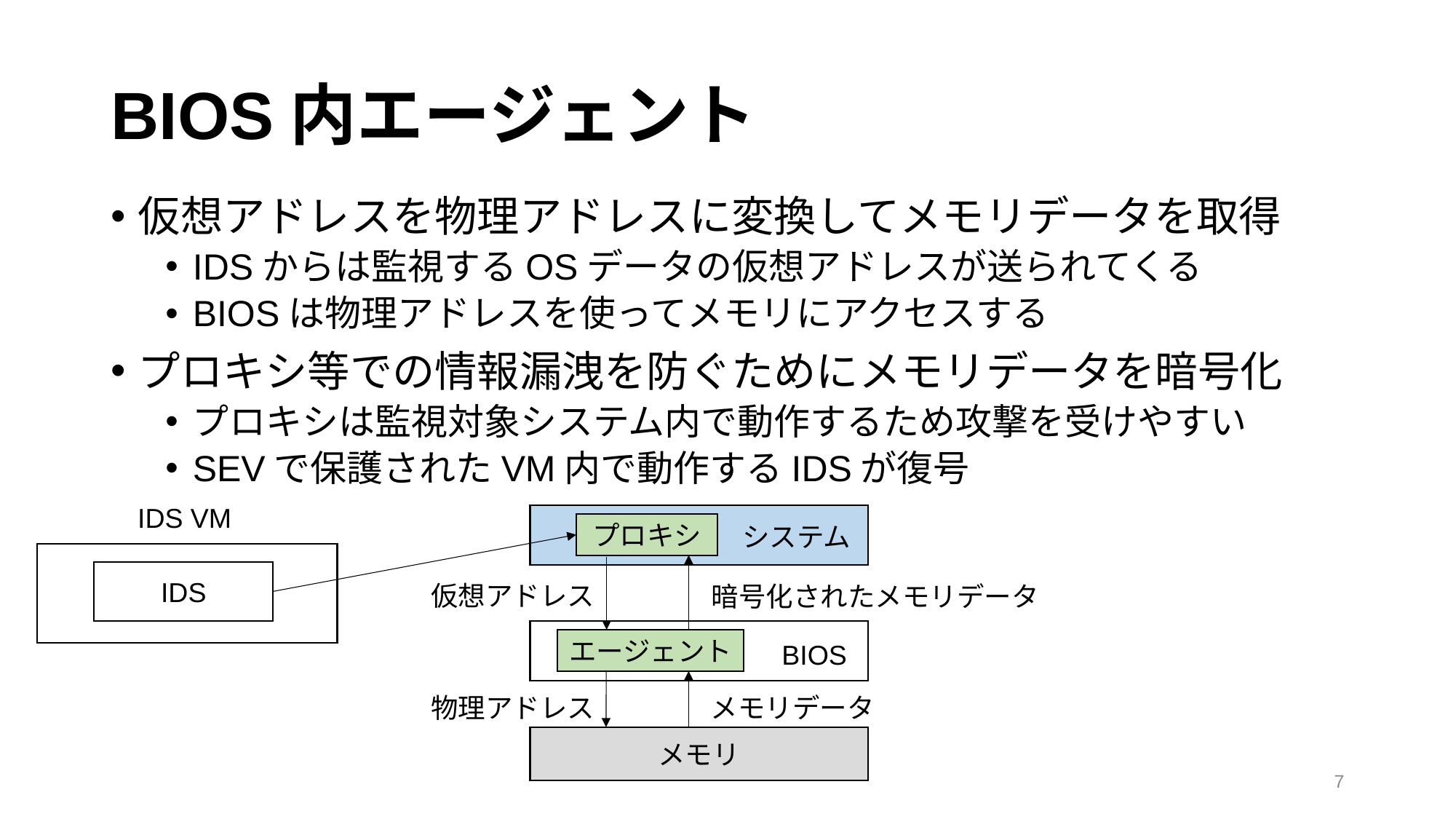

# BIOS内エージェント
仮想アドレスを物理アドレスに変換してメモリデータを取得
IDSからは監視するOSデータの仮想アドレスが送られてくる
BIOSは物理アドレスを使ってメモリにアクセスする
プロキシ等での情報漏洩を防ぐためにメモリデータを暗号化
プロキシは監視対象システム内で動作するため攻撃を受けやすい
SEVで保護されたVM内で動作するIDSが復号
IDS VM

IDS

プロキシ
システム
仮想アドレス
暗号化されたメモリデータ

エージェント
BIOS
物理アドレス
メモリデータ
メモリ
7